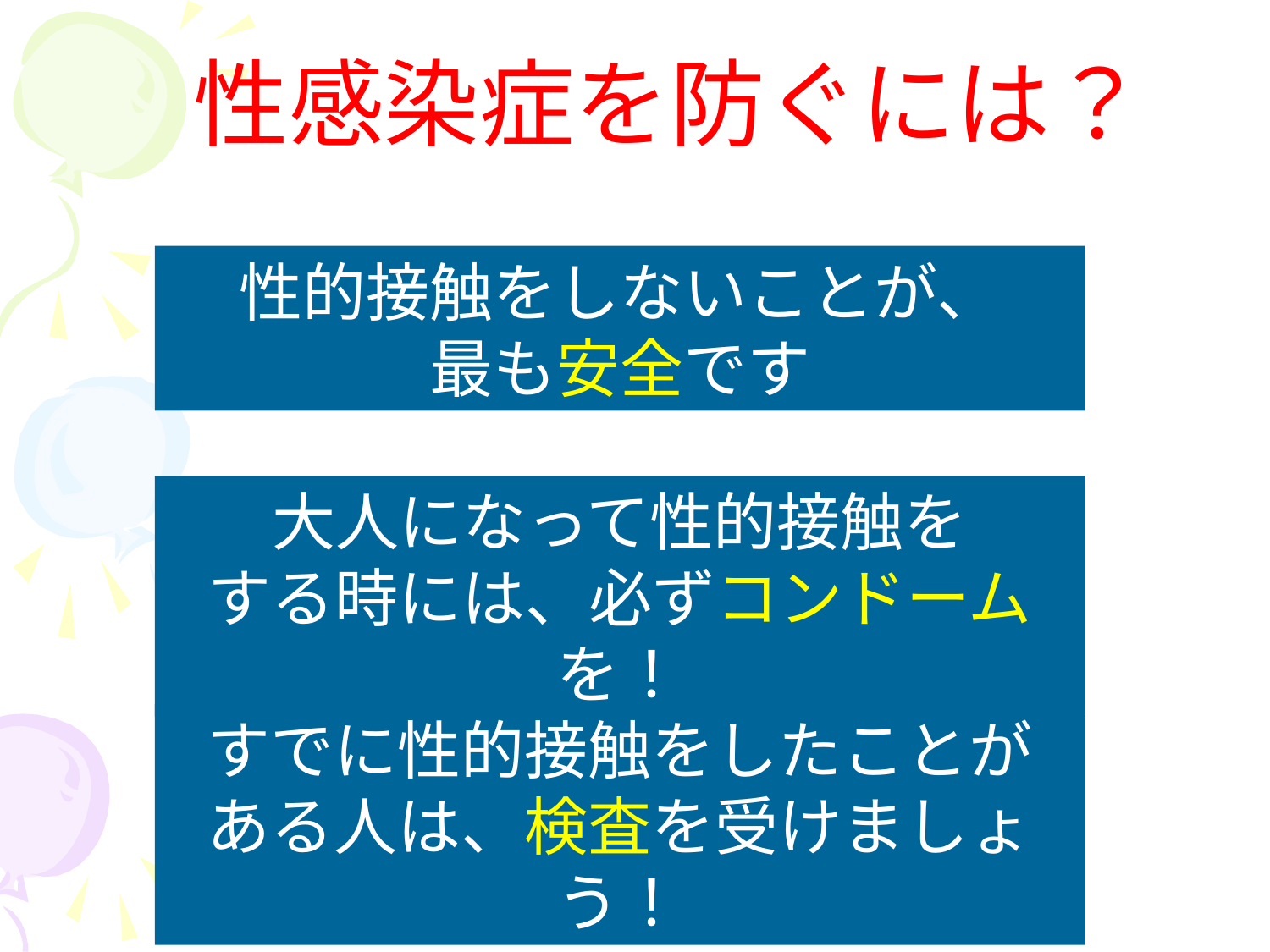

# 性感染症を防ぐには？
性的接触をしないことが、
最も安全です
大人になって性的接触を
する時には、必ずコンドームを！
すでに性的接触をしたことが
ある人は、検査を受けましょう！